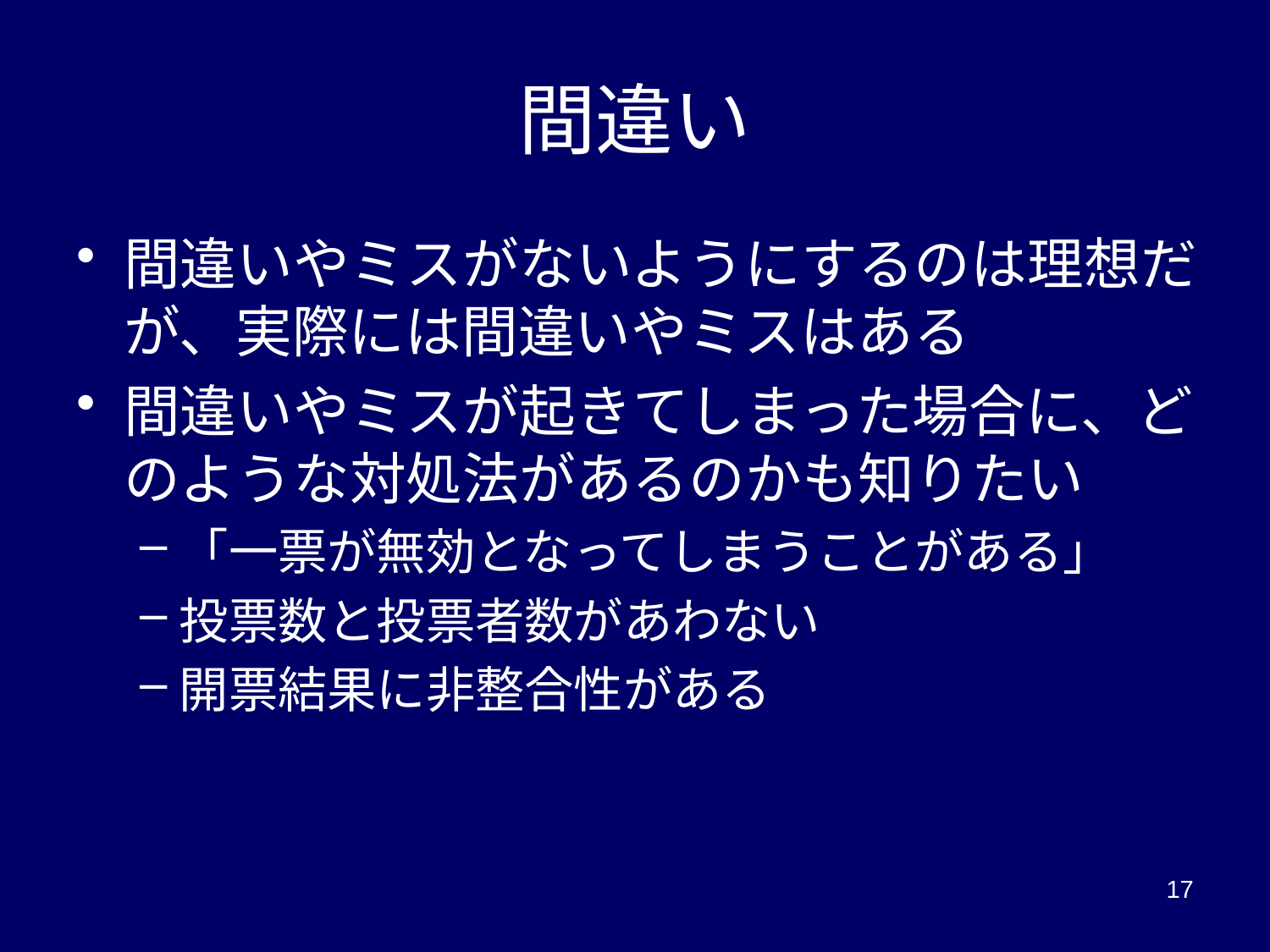

# 間違い
間違いやミスがないようにするのは理想だが、実際には間違いやミスはある
間違いやミスが起きてしまった場合に、どのような対処法があるのかも知りたい
「一票が無効となってしまうことがある」
投票数と投票者数があわない
開票結果に非整合性がある

17